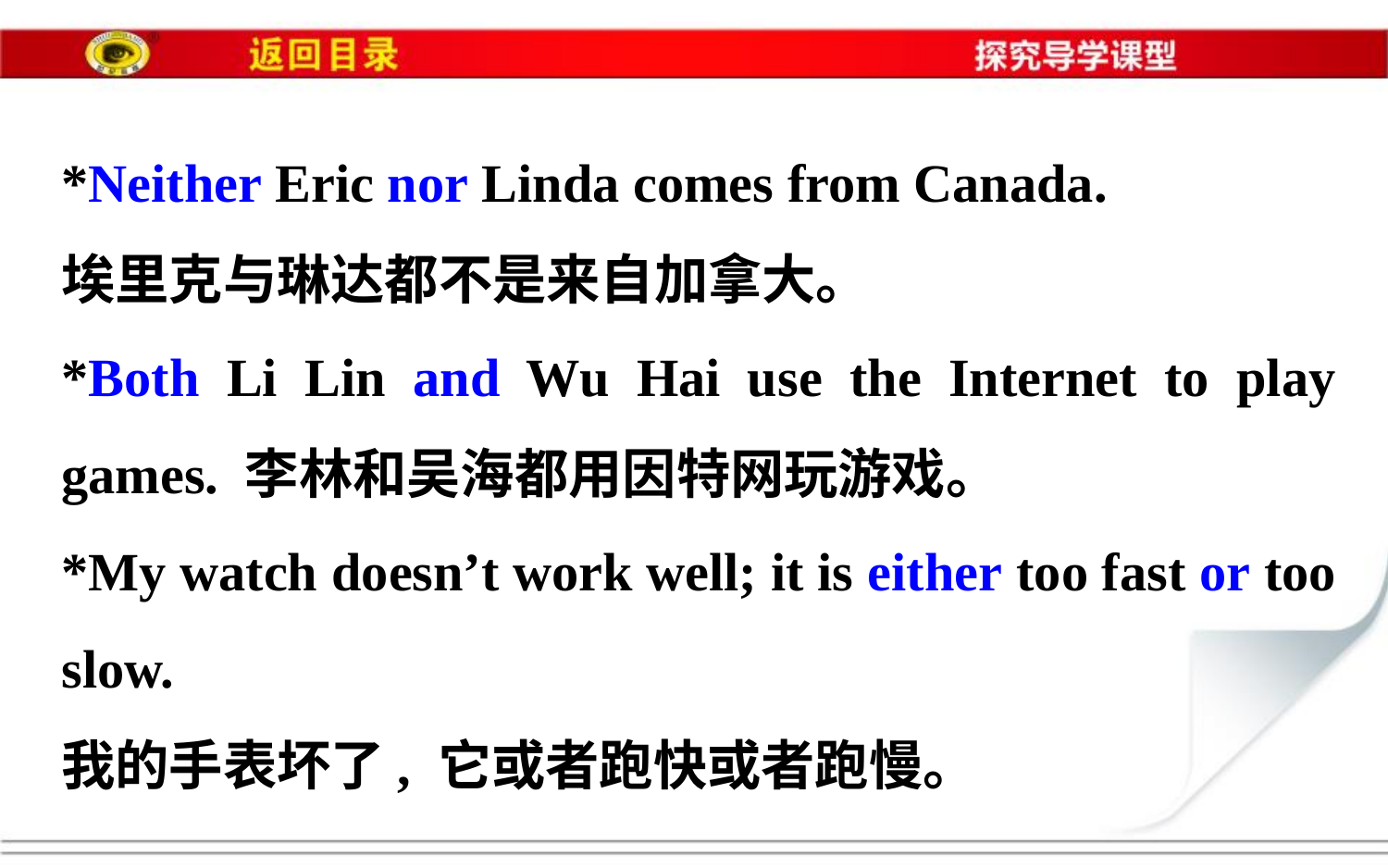

*Neither Eric nor Linda comes from Canada.
埃里克与琳达都不是来自加拿大。
*Both Li Lin and Wu Hai use the Internet to play games. 李林和吴海都用因特网玩游戏。
*My watch doesn’t work well; it is either too fast or too slow.
我的手表坏了, 它或者跑快或者跑慢。